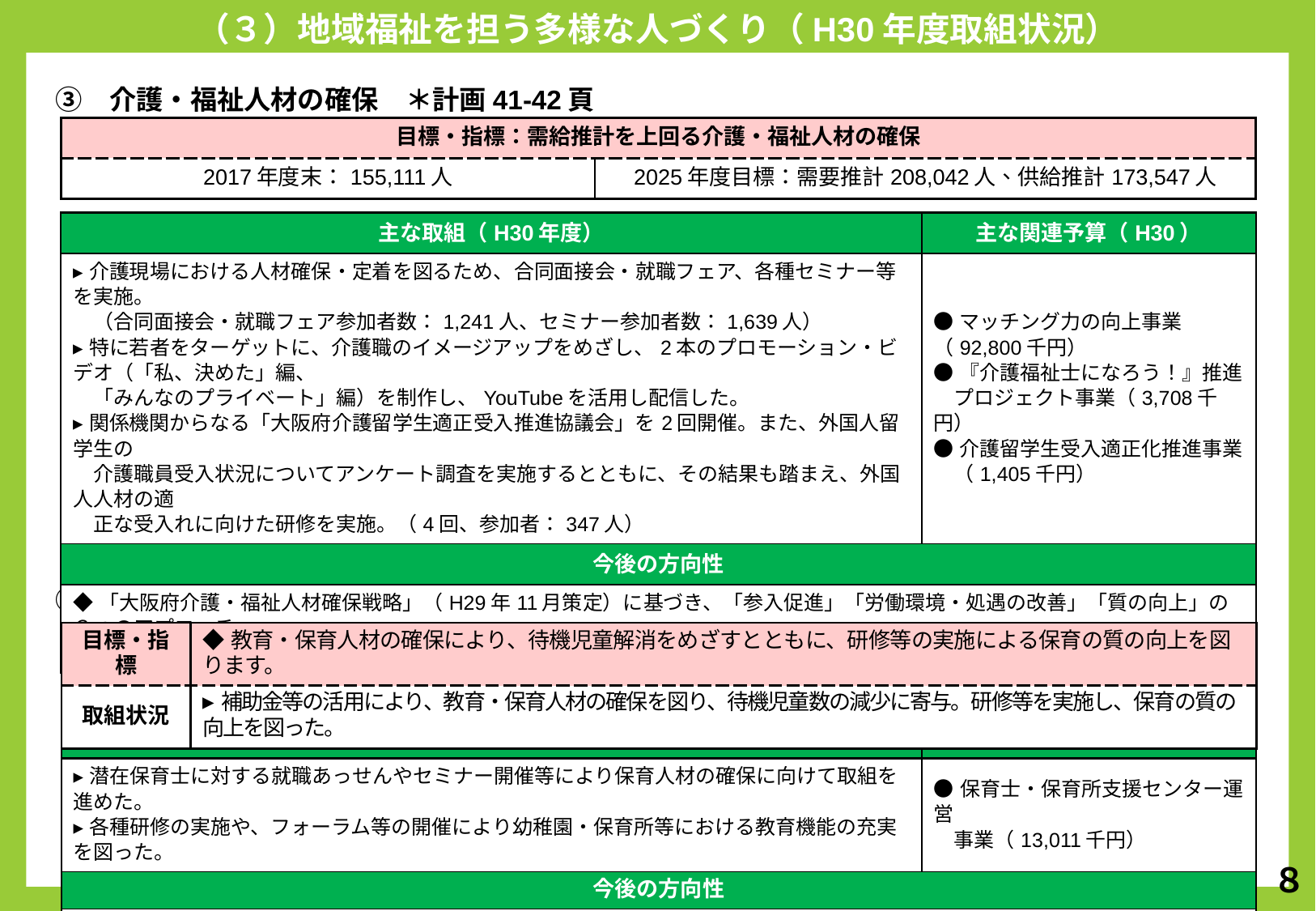

（３）地域福祉を担う多様な人づくり（H30年度取組状況）
　③　介護・福祉人材の確保　＊計画41-42頁
| 目標・指標：需給推計を上回る介護・福祉人材の確保 |  |
| --- | --- |
| 2017年度末：155,111人 | 2025年度目標：需要推計208,042人、供給推計173,547人 |
| 主な取組（H30年度） | 主な関連予算（H30） |
| --- | --- |
| ▸介護現場における人材確保・定着を図るため、合同面接会・就職フェア、各種セミナー等を実施。 　（合同面接会・就職フェア参加者数：1,241人、セミナー参加者数：1,639人） ▸特に若者をターゲットに、介護職のイメージアップをめざし、2本のプロモーション・ビデオ（「私、決めた」編、 　「みんなのプライベート」編）を制作し、YouTubeを活用し配信した。 ▸関係機関からなる「大阪府介護留学生適正受入推進協議会」を2回開催。また、外国人留学生の 　介護職員受入状況についてアンケート調査を実施するとともに、その結果も踏まえ、外国人人材の適 　正な受入れに向けた研修を実施。（4回、参加者：347人） | ●マッチング力の向上事業 （92,800千円） ●『介護福祉士になろう！』推進 　プロジェクト事業（3,708千円） ●介護留学生受入適正化推進事業 　（1,405千円） |
| 今後の方向性 |  |
| ◆「大阪府介護・福祉人材確保戦略」（H29年11月策定）に基づき、「参入促進」「労働環境・処遇の改善」「質の向上」の３つのアプローチ 　により地域医療介護総合確保基金を活用し、介護従事者の確保及び資質向上を図っていく。 |  |
　④　教育・保育人材の確保　＊計画42-43頁
| 目標・指標 | ◆教育・保育人材の確保により、待機児童解消をめざすとともに、研修等の実施による保育の質の向上を図ります。 |
| --- | --- |
| 取組状況 | ▸補助金等の活用により、教育・保育人材の確保を図り、待機児童数の減少に寄与。研修等を実施し、保育の質の向上を図った。 |
| 主な取組（H30年度） | 主な関連予算（H30） |
| --- | --- |
| ▸潜在保育士に対する就職あっせんやセミナー開催等により保育人材の確保に向けて取組を進めた。 ▸各種研修の実施や、フォーラム等の開催により幼稚園・保育所等における教育機能の充実を図った。 | ●保育士・保育所支援センター運営 　事業（13,011千円） |
| 今後の方向性 |  |
| ◆引き続き、安定的な教育・保育人材の確保により、待機児童解消をめざすとともに、研修等の実施による保育の質の向上を図る。 |  |
８